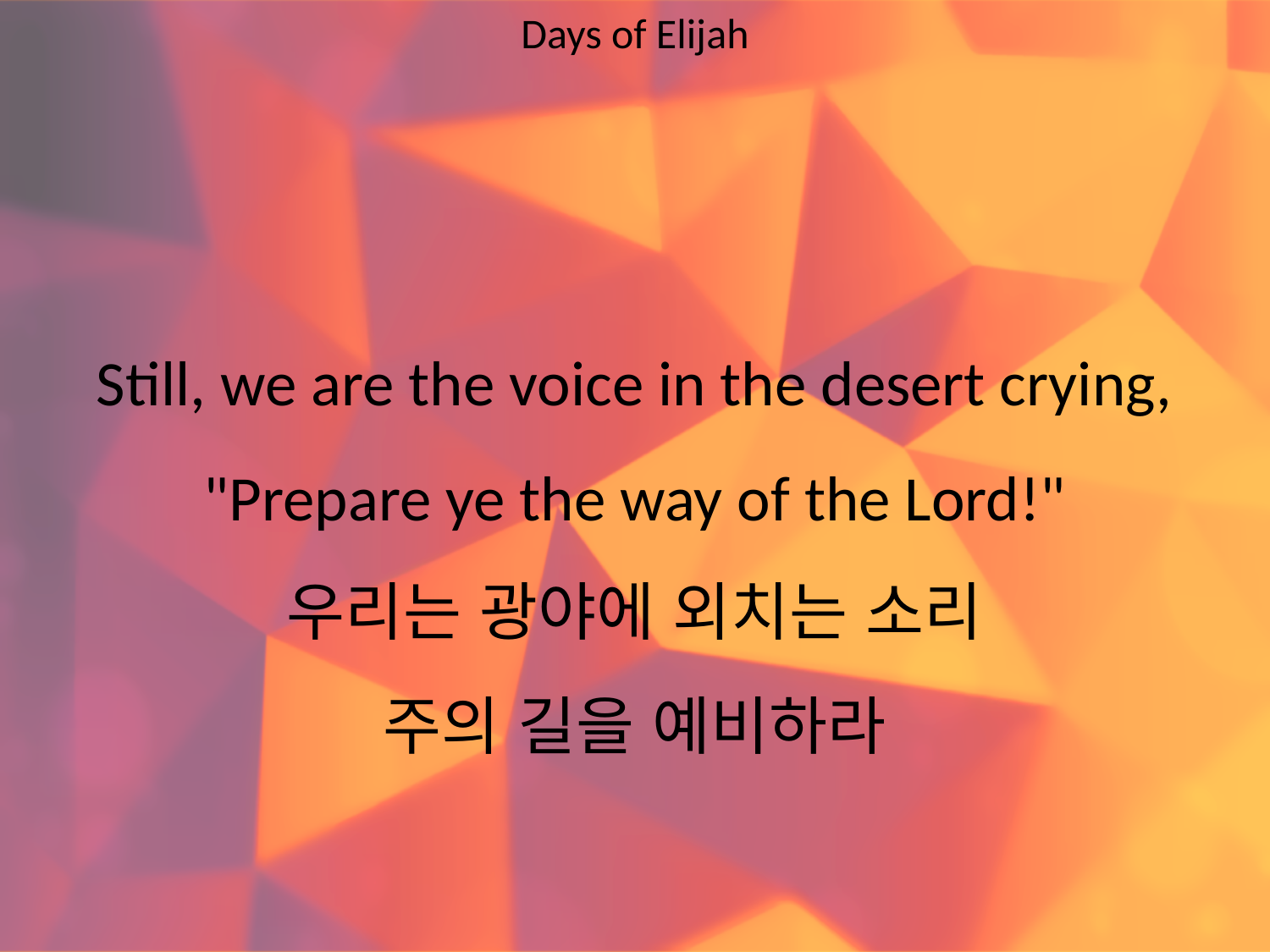

Days of Elijah
#
Still, we are the voice in the desert crying,
"Prepare ye the way of the Lord!"
우리는 광야에 외치는 소리
주의 길을 예비하라